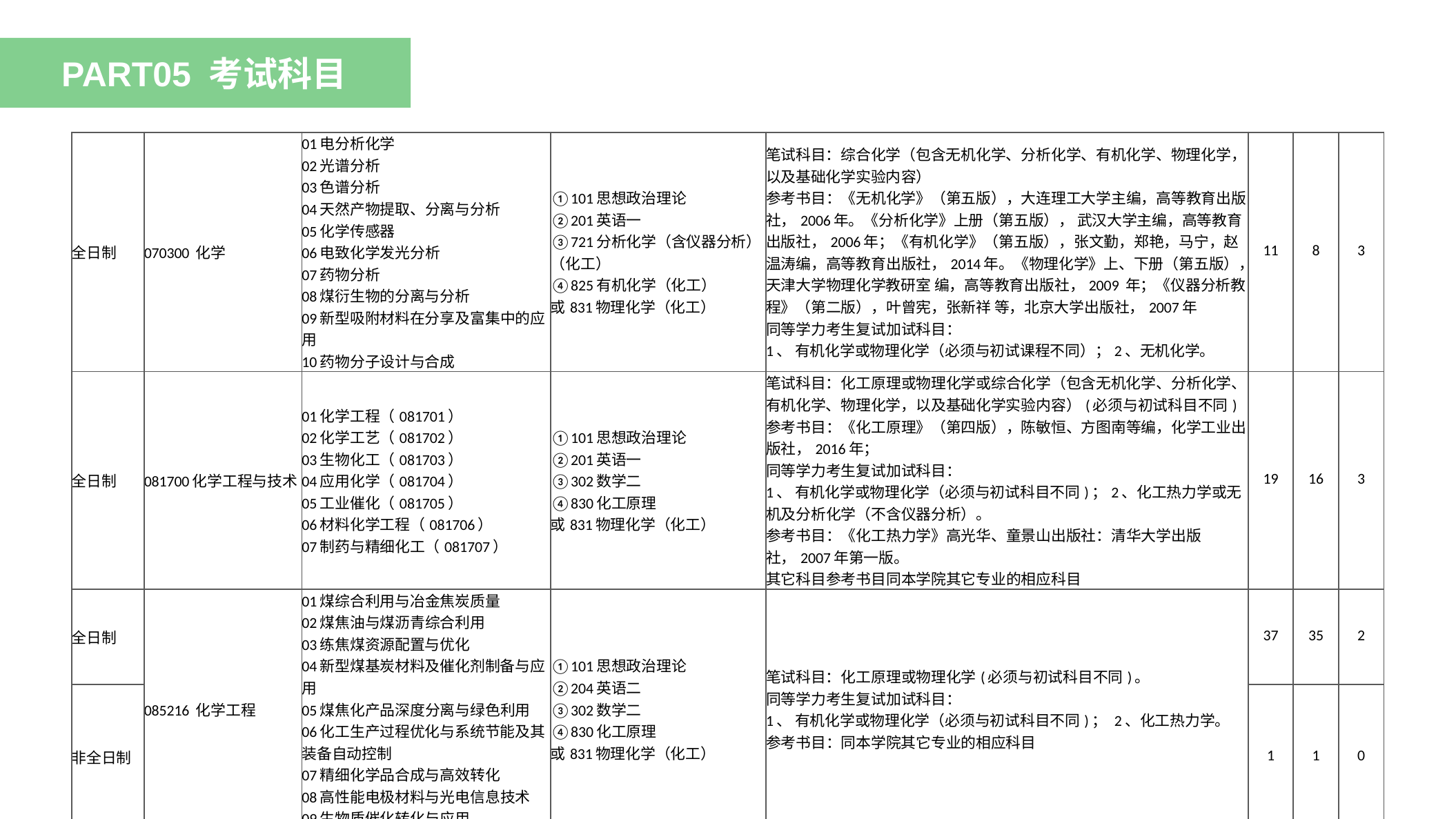

PART05 考试科目
| 全日制 | 070300 化学 | 01电分析化学 02光谱分析 03色谱分析 04天然产物提取、分离与分析 05化学传感器 06电致化学发光分析 07药物分析 08煤衍生物的分离与分析 09新型吸附材料在分享及富集中的应用 10药物分子设计与合成 | ①101思想政治理论 ②201英语一 ③721分析化学（含仪器分析）（化工） ④825有机化学（化工） 或831物理化学（化工） | 笔试科目：综合化学（包含无机化学、分析化学、有机化学、物理化学，以及基础化学实验内容） 参考书目：《无机化学》（第五版），大连理工大学主编，高等教育出版社，2006年。《分析化学》上册（第五版）， 武汉大学主编，高等教育出版社，2006年；《有机化学》（第五版），张文勤，郑艳，马宁，赵温涛编，高等教育出版社，2014年。《物理化学》上、下册（第五版），天津大学物理化学教研室 编，高等教育出版社，2009 年；《仪器分析教程》（第二版），叶曾宪，张新祥 等，北京大学出版社，2007年 同等学力考生复试加试科目： 1、 有机化学或物理化学（必须与初试课程不同）；2、无机化学。 | 11 | 8 | 3 |
| --- | --- | --- | --- | --- | --- | --- | --- |
| 全日制 | 081700化学工程与技术 | 01化学工程（081701） 02化学工艺（081702） 03生物化工（081703） 04应用化学（081704） 05工业催化（081705） 06材料化学工程（081706） 07制药与精细化工（081707） | ①101思想政治理论 ②201英语一 ③302数学二 ④830化工原理 或831物理化学（化工） | 笔试科目：化工原理或物理化学或综合化学（包含无机化学、分析化学、有机化学、物理化学，以及基础化学实验内容）(必须与初试科目不同) 参考书目：《化工原理》（第四版），陈敏恒、方图南等编，化学工业出版社，2016年； 同等学力考生复试加试科目： 1、 有机化学或物理化学（必须与初试科目不同)；2、化工热力学或无机及分析化学（不含仪器分析）。 参考书目：《化工热力学》高光华、童景山出版社：清华大学出版社，2007年第一版。 其它科目参考书目同本学院其它专业的相应科目 | 19 | 16 | 3 |
| 全日制 | 085216 化学工程 | 01煤综合利用与冶金焦炭质量 02煤焦油与煤沥青综合利用 03练焦煤资源配置与优化 04新型煤基炭材料及催化剂制备与应用 05煤焦化产品深度分离与绿色利用 06化工生产过程优化与系统节能及其装备自动控制 07精细化学品合成与高效转化 08高性能电极材料与光电信息技术 09生物质催化转化与应用 | ①101思想政治理论 ②204英语二 ③302数学二 ④830化工原理 或831物理化学（化工） | 笔试科目：化工原理或物理化学(必须与初试科目不同)。 同等学力考生复试加试科目： 1、 有机化学或物理化学（必须与初试科目不同)； 2、化工热力学。 参考书目：同本学院其它专业的相应科目 | 37 | 35 | 2 |
| 非全日制 |  |  |  |  | 1 | 1 | 0 |